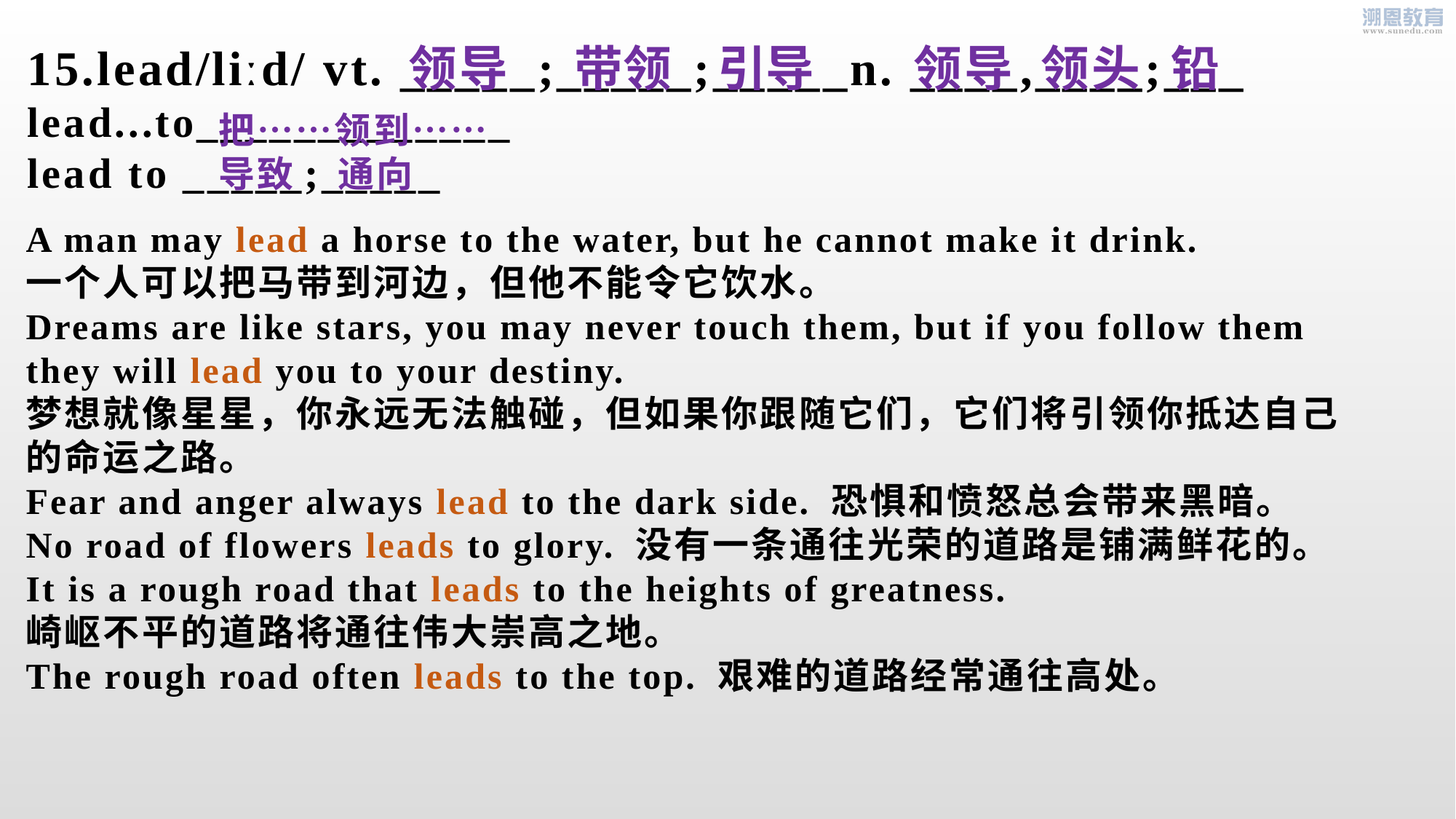

15.lead/liːd/ vt. _____;_____;_____n. ____,____;___
lead...to_____________
lead to _____;_____
领导
带领
引导
领导
领头
铅
把……领到……
导致    通向

A man may lead a horse to the water, but he cannot make it drink.
一个人可以把马带到河边，但他不能令它饮水。
Dreams are like stars, you may never touch them, but if you follow them they will lead you to your destiny.
梦想就像星星，你永远无法触碰，但如果你跟随它们，它们将引领你抵达自己的命运之路。
Fear and anger always lead to the dark side. 恐惧和愤怒总会带来黑暗。
No road of flowers leads to glory. 没有一条通往光荣的道路是铺满鲜花的。
It is a rough road that leads to the heights of greatness.
崎岖不平的道路将通往伟大崇高之地。
The rough road often leads to the top. 艰难的道路经常通往高处。